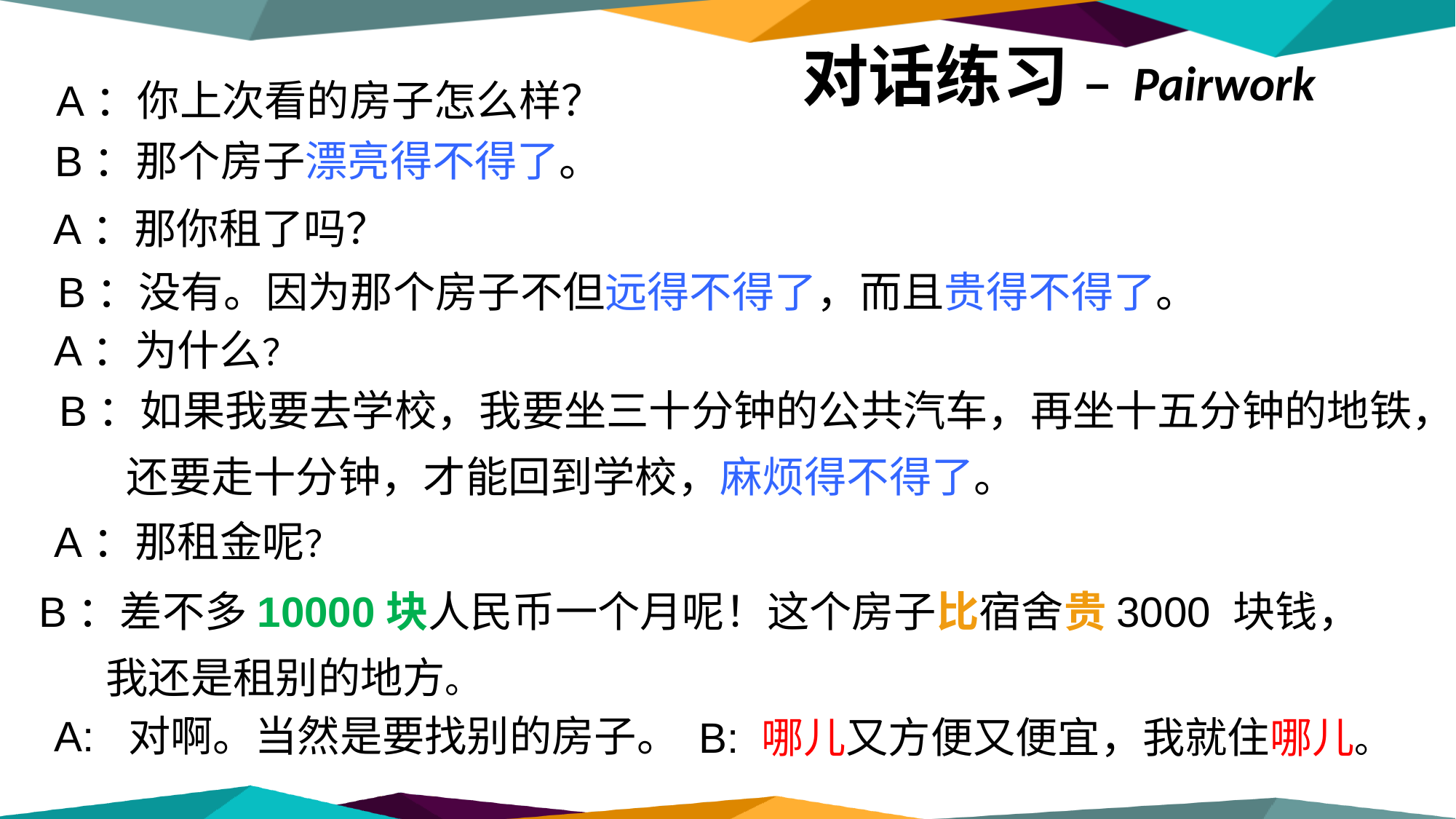

对话练习 – Pairwork
A：你上次看的房子怎么样？
B：那个房子漂亮得不得了。

A：那你租了吗？
B：没有。因为那个房子不但远得不得了，而且贵得不得了。
A：为什么？
B：如果我要去学校，我要坐三十分钟的公共汽车，再坐十五分钟的地铁，
      还要走十分钟，才能回到学校，麻烦得不得了。
A：那租金呢？
B：差不多10000块人民币一个月呢！这个房子比宿舍贵3000 块钱，
      我还是租别的地方。

A:  对啊。当然是要找别的房子。
B: 哪儿又方便又便宜，我就住哪儿。